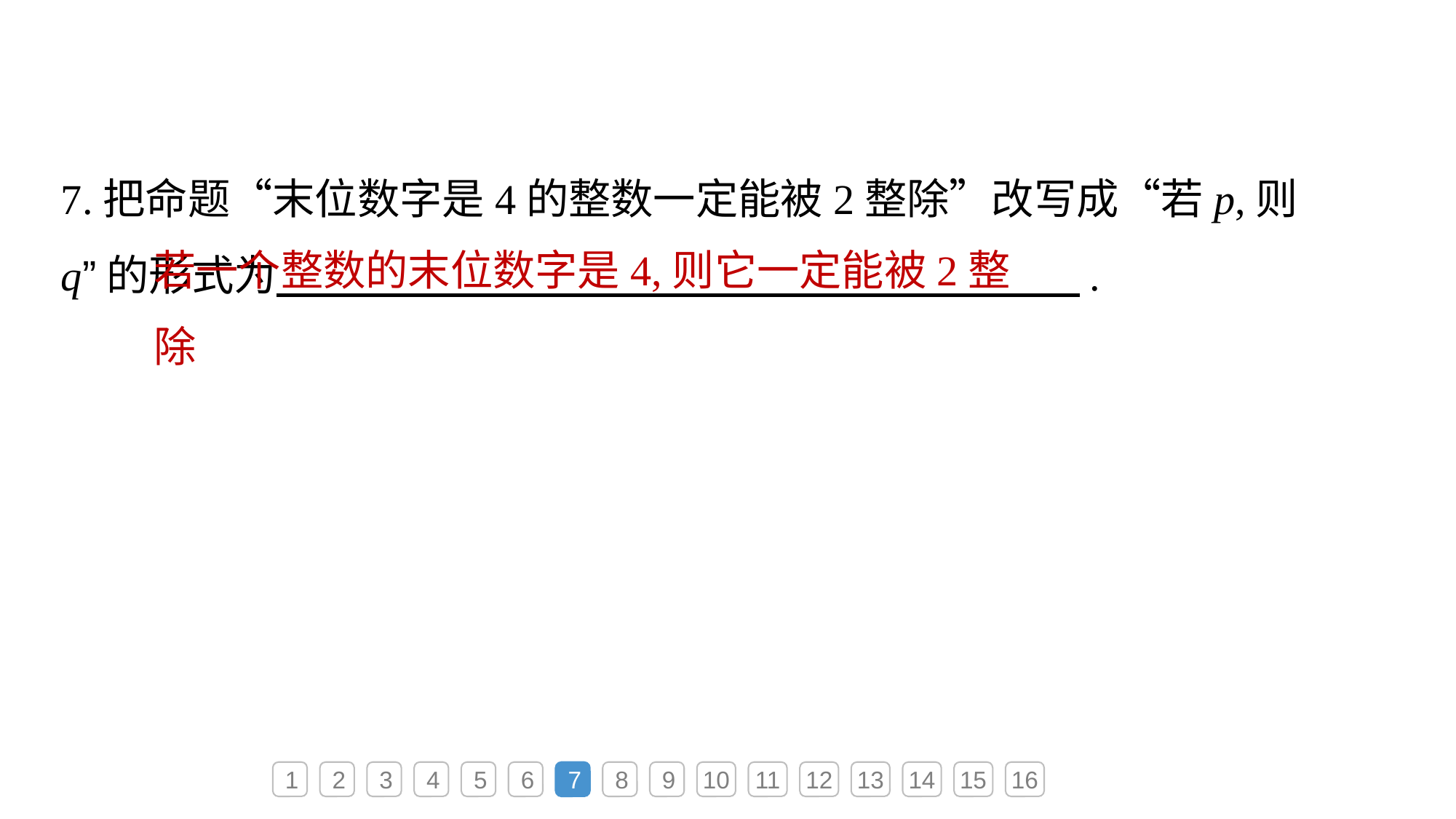

7.把命题“末位数字是4的整数一定能被2整除”改写成“若p,则q”的形式为　　　                                                                   　.
若一个整数的末位数字是4,则它一定能被2整除
1
2
3
4
5
6
7
8
9
10
11
12
13
14
15
16